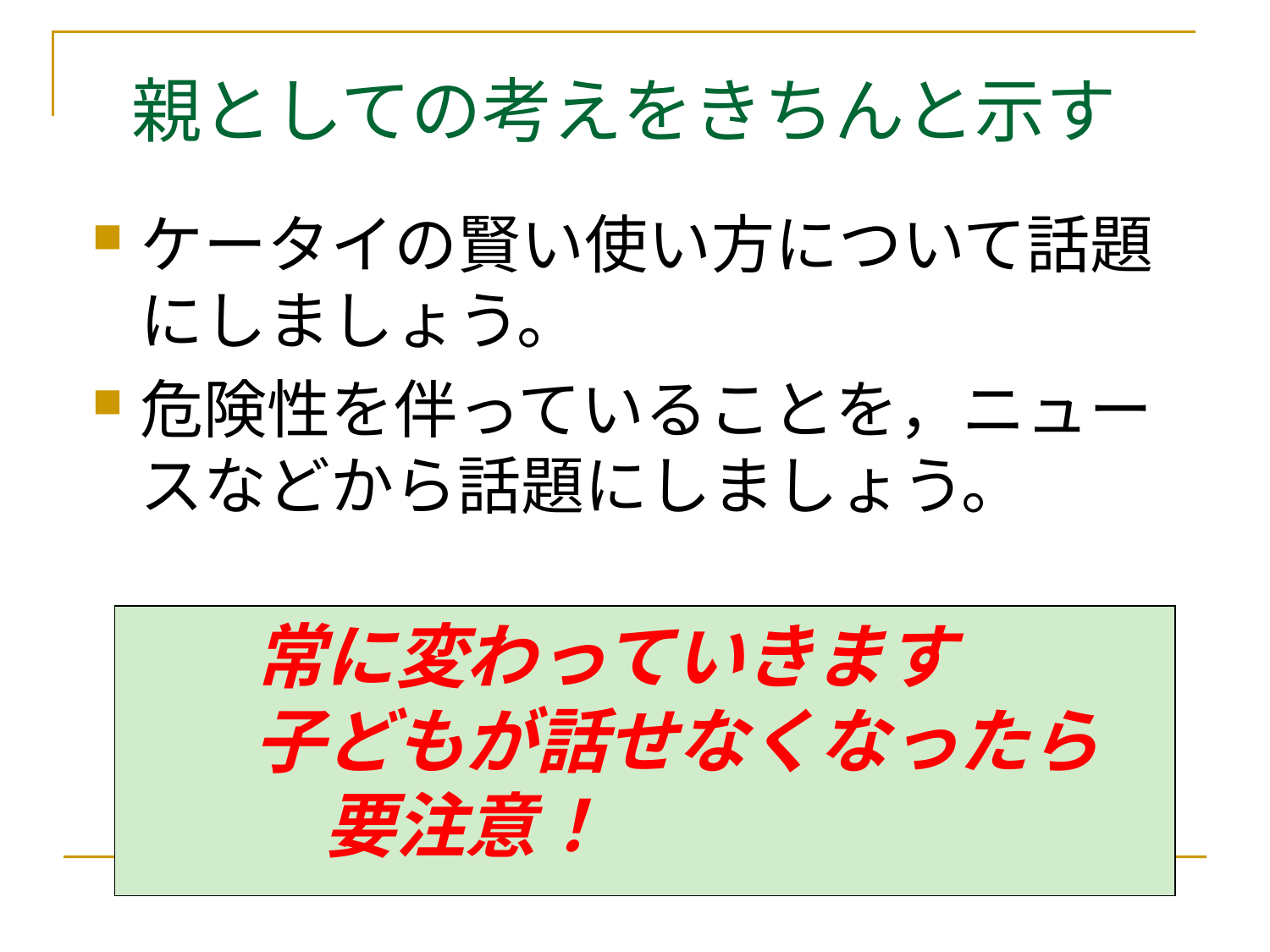

# 親としての考えをきちんと示す
ケータイの賢い使い方について話題にしましょう。
危険性を伴っていることを，ニュースなどから話題にしましょう。

常に変わっていきます
子どもが話せなくなったら
　要注意！